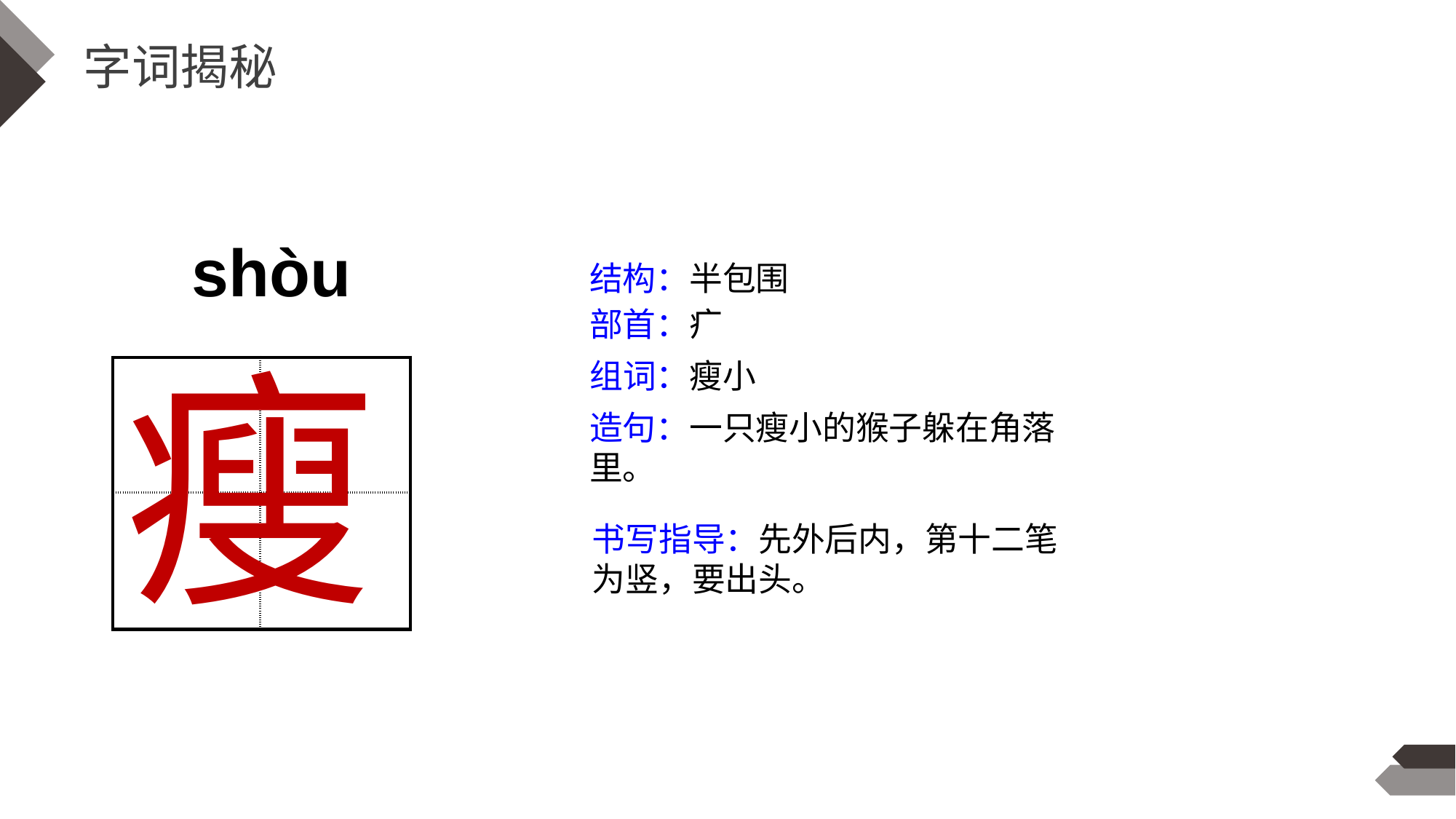

字词揭秘
shòu
结构：半包围
部首：疒

瘦
组词：瘦小
|  |  |
| --- | --- |
|  |  |
造句：一只瘦小的猴子躲在角落里。

书写指导：先外后内，第十二笔为竖，要出头。